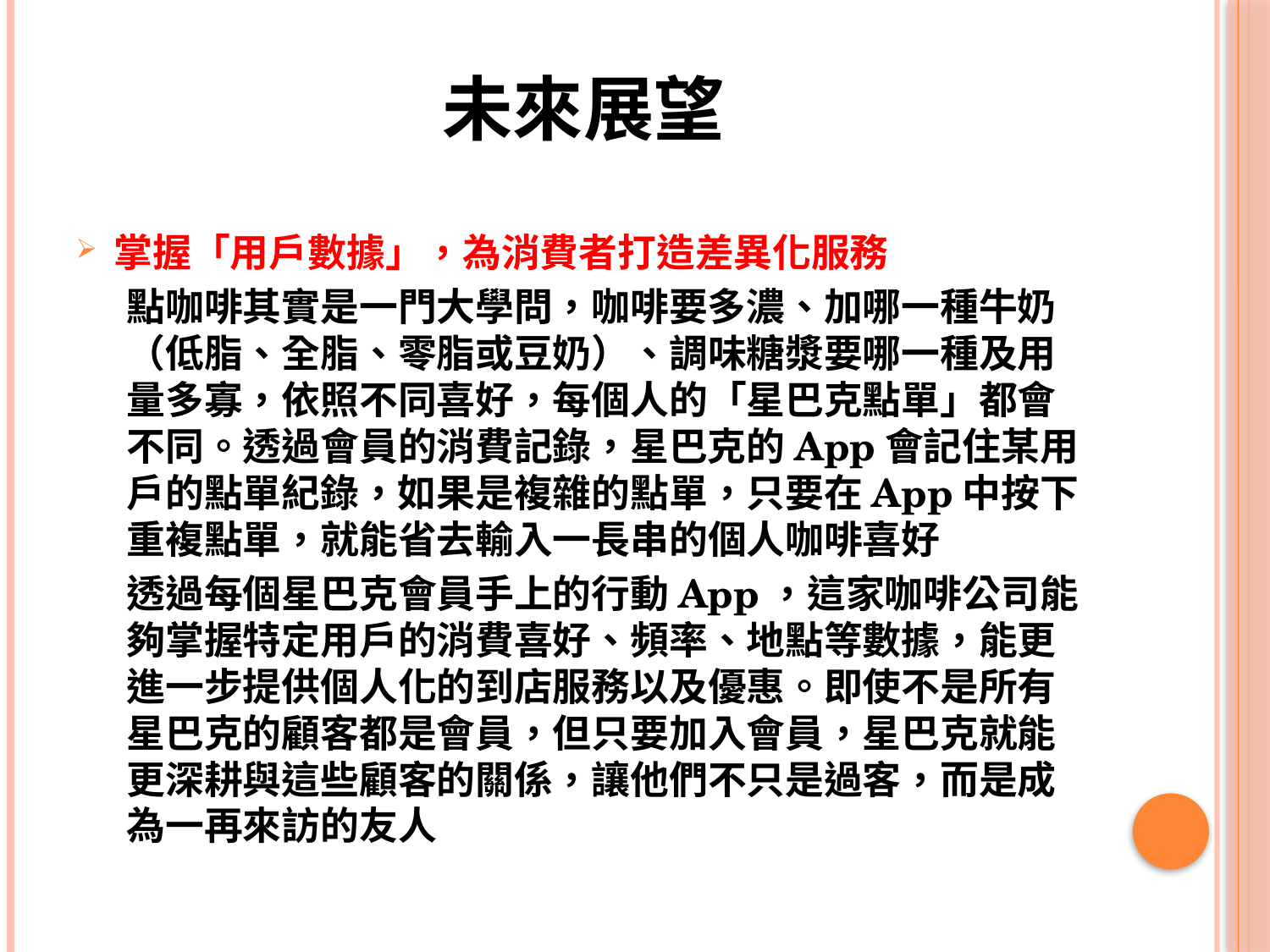

# 未來展望
掌握「用戶數據」，為消費者打造差異化服務
點咖啡其實是一門大學問，咖啡要多濃、加哪一種牛奶（低脂、全脂、零脂或豆奶）、調味糖漿要哪一種及用量多寡，依照不同喜好，每個人的「星巴克點單」都會不同。透過會員的消費記錄，星巴克的App會記住某用戶的點單紀錄，如果是複雜的點單，只要在App中按下重複點單，就能省去輸入一長串的個人咖啡喜好
透過每個星巴克會員手上的行動App，這家咖啡公司能夠掌握特定用戶的消費喜好、頻率、地點等數據，能更進一步提供個人化的到店服務以及優惠。即使不是所有星巴克的顧客都是會員，但只要加入會員，星巴克就能更深耕與這些顧客的關係，讓他們不只是過客，而是成為一再來訪的友人